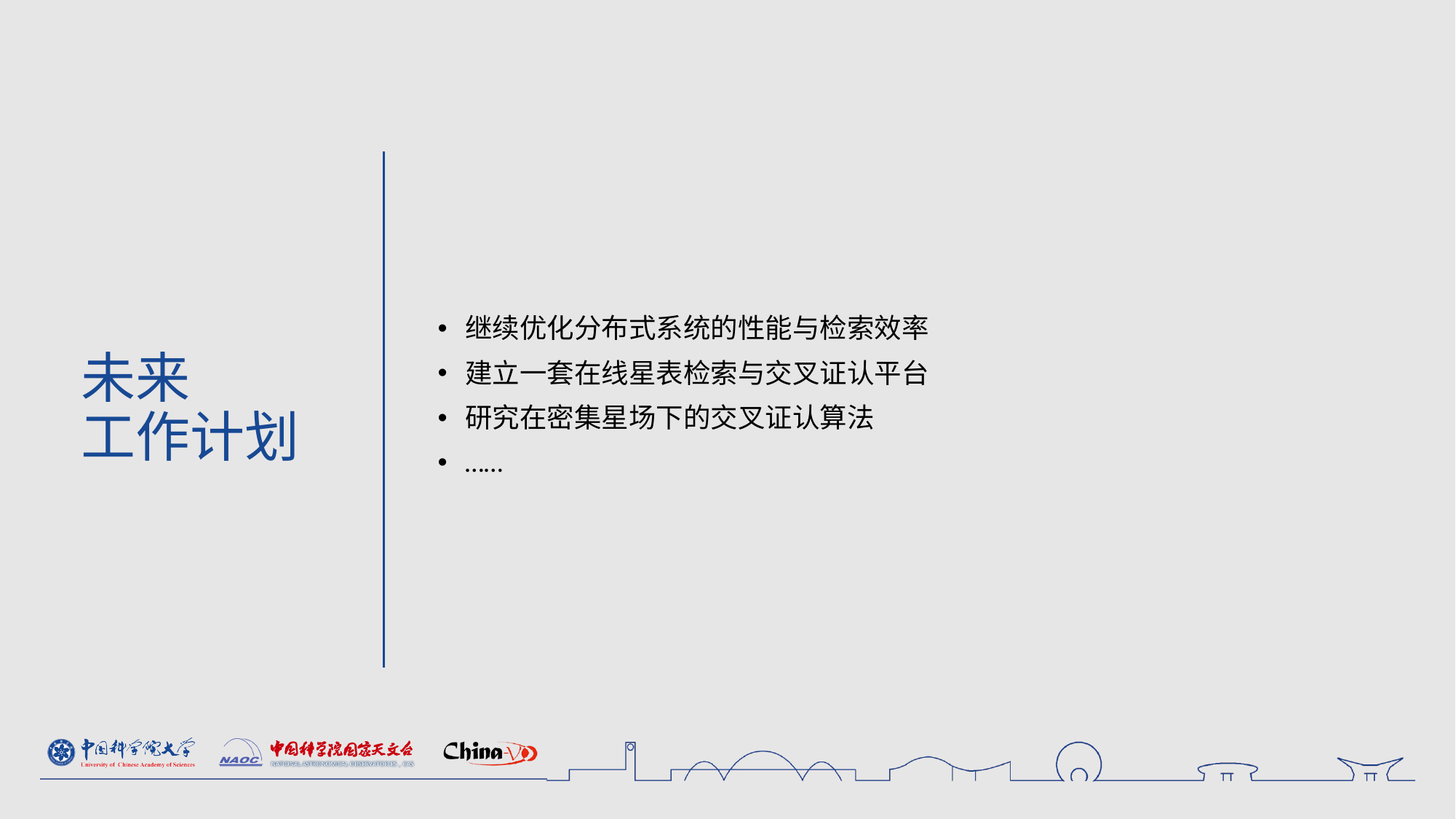

继续优化分布式系统的性能与检索效率
建立一套在线星表检索与交叉证认平台
研究在密集星场下的交叉证认算法
……
# 未来 工作计划